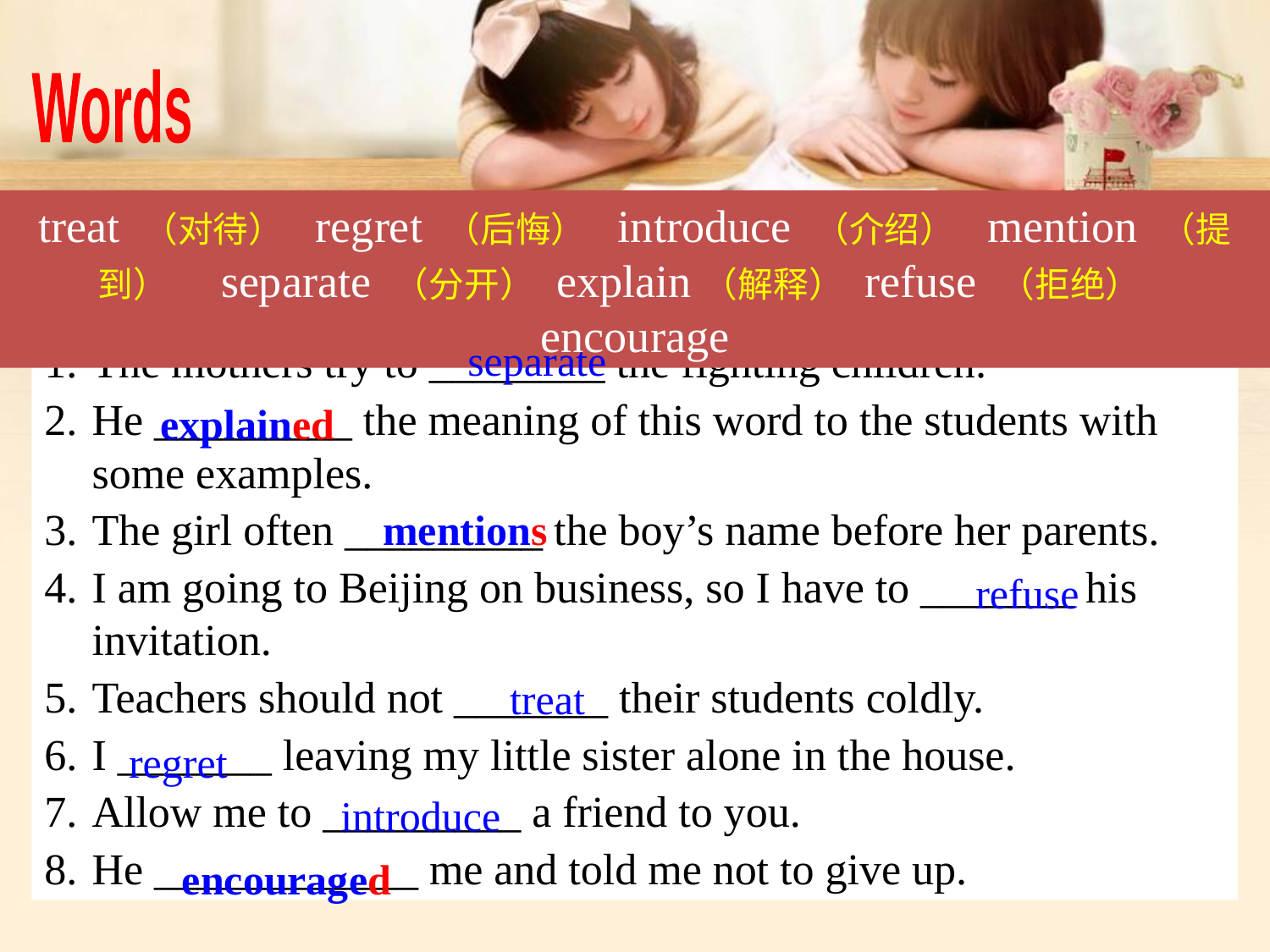

Words
treat （对待）  regret （后悔）  introduce （介绍）  mention （提到）    separate （分开） explain（解释） refuse （拒绝）    encourage
The mothers try to ________ the fighting children.
He _________ the meaning of this word to the students with some examples.
The girl often _________ the boy’s name before her parents.
I am going to Beijing on business, so I have to _______ his invitation.
Teachers should not _______ their students coldly.
I _______ leaving my little sister alone in the house.
Allow me to _________ a friend to you.
He ____________ me and told me not to give up.
separate
explained
mentions
refuse
treat
regret
introduce
encouraged